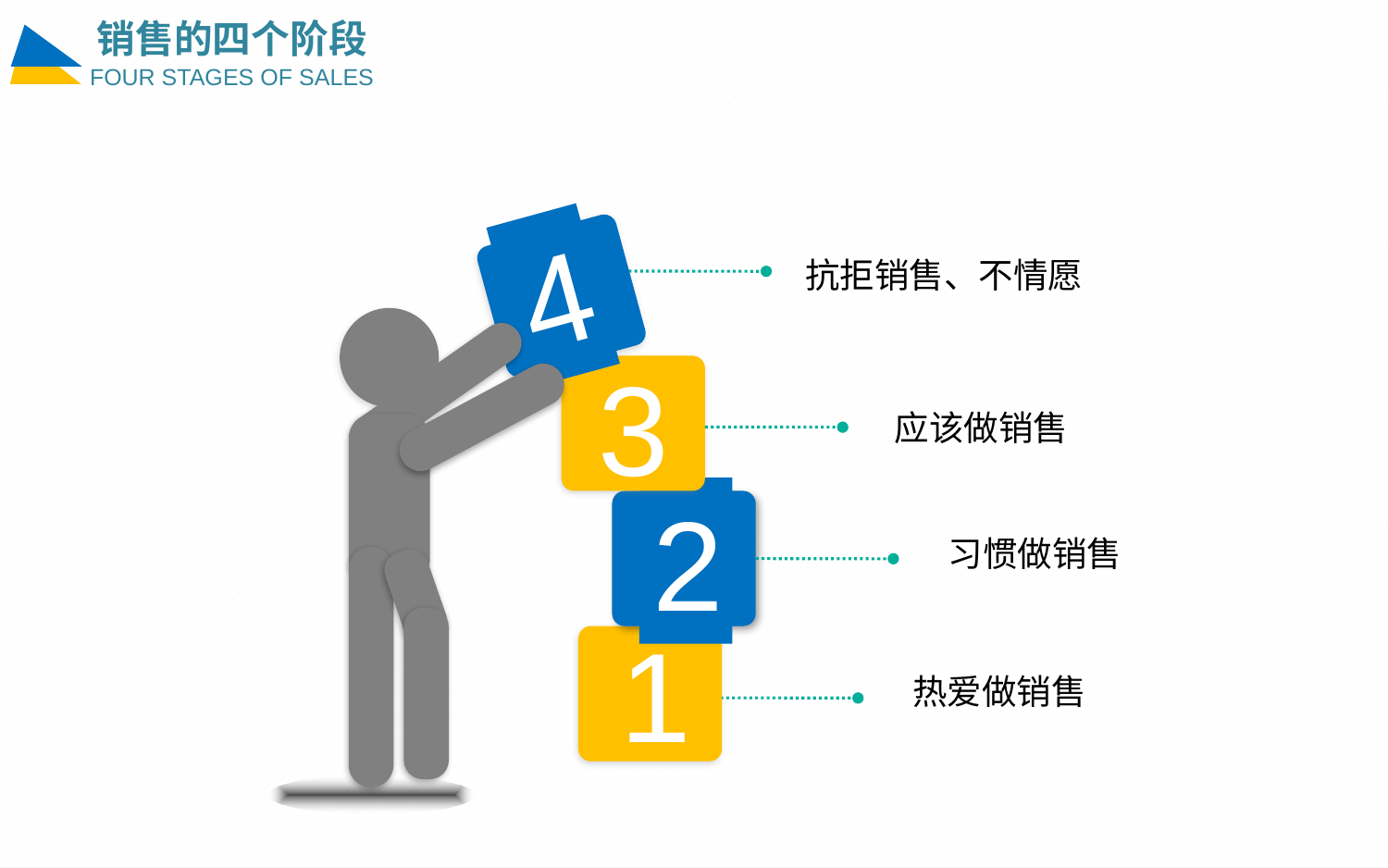

销售的四个阶段

FOUR STAGES OF SALES
4

抗拒销售、不情愿

3

应该做销售
2

习惯做销售
1

热爱做销售